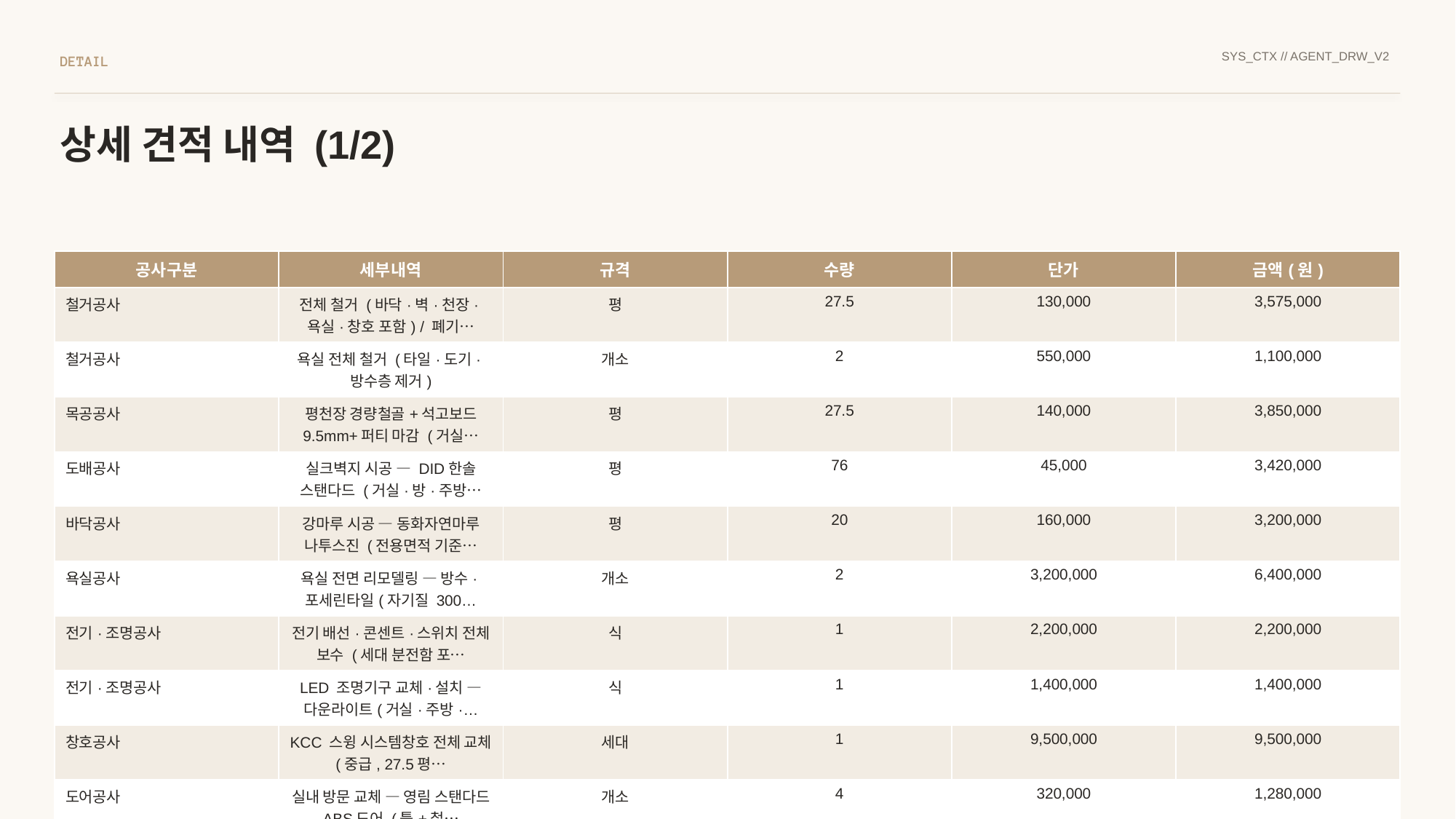

SYS_CTX // AGENT_DRW_V2
DETAIL

상세 견적 내역 (1/2)
| 공사구분 | 세부내역 | 규격 | 수량 | 단가 | 금액(원) |
| --- | --- | --- | --- | --- | --- |
| 철거공사 | 전체 철거 (바닥·벽·천장·욕실·창호 포함) / 폐기… | 평 | 27.5 | 130,000 | 3,575,000 |
| 철거공사 | 욕실 전체 철거 (타일·도기·방수층 제거) | 개소 | 2 | 550,000 | 1,100,000 |
| 목공공사 | 평천장 경량철골+석고보드 9.5mm+퍼티 마감 (거실… | 평 | 27.5 | 140,000 | 3,850,000 |
| 도배공사 | 실크벽지 시공 — DID한솔 스탠다드 (거실·방·주방… | 평 | 76 | 45,000 | 3,420,000 |
| 바닥공사 | 강마루 시공 — 동화자연마루 나투스진 (전용면적 기준… | 평 | 20 | 160,000 | 3,200,000 |
| 욕실공사 | 욕실 전면 리모델링 — 방수·포세린타일(자기질 300… | 개소 | 2 | 3,200,000 | 6,400,000 |
| 전기·조명공사 | 전기 배선·콘센트·스위치 전체 보수 (세대 분전함 포… | 식 | 1 | 2,200,000 | 2,200,000 |
| 전기·조명공사 | LED 조명기구 교체·설치 — 다운라이트(거실·주방·… | 식 | 1 | 1,400,000 | 1,400,000 |
| 창호공사 | KCC 스윙 시스템창호 전체 교체 (중급, 27.5평… | 세대 | 1 | 9,500,000 | 9,500,000 |
| 도어공사 | 실내 방문 교체 — 영림 스탠다드 ABS도어 (틀+철… | 개소 | 4 | 320,000 | 1,280,000 |
| 설비공사 | 욕실 급배수 배관 부분 교체·점검 (2개소 욕실) | 식 | 1 | 1,200,000 | 1,200,000 |
| 마감·청소 | 현장 청소 및 폐기물 최종 처리 (인테리어 준공 청소) | 식 | 1 | 400,000 | 400,000 |
|  | 소 계 |  |  |  | 37,527,500 |